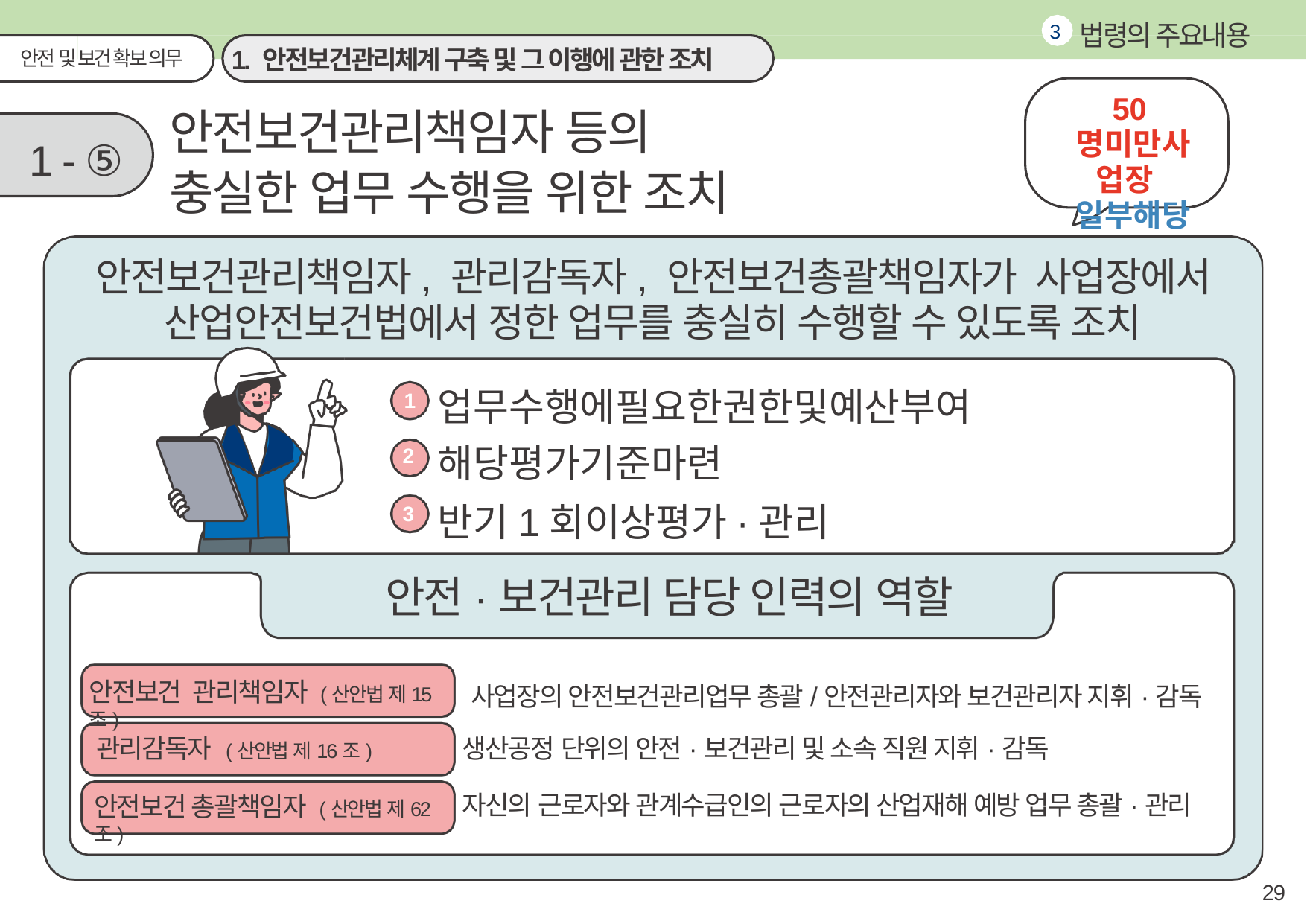

법령의 주요내용
3

1. 안전보건관리체계 구축 및 그 이행에 관한 조치
안전 및 보건 확보 의무

50명미만사업장   일부해당
안전보건관리책임자 등의
충실한 업무 수행을 위한 조치

1 - ⑤

안전보건관리책임자, 관리감독자, 안전보건총괄책임자가  사업장에서 산업안전보건법에서 정한 업무를 충실히 수행할 수 있도록 조치
업무수행에필요한권한및예산부여해당평가기준마련
반기1회이상평가·관리
1
2
3
안전·보건관리 담당 인력의 역할
안전보건  관리책임자 (산안법 제15조)
사업장의 안전보건관리업무 총괄/안전관리자와 보건관리자 지휘·감독
생산공정 단위의 안전·보건관리 및 소속 직원 지휘·감독
관리감독자 (산안법 제16조)
자신의 근로자와 관계수급인의 근로자의 산업재해 예방 업무 총괄·관리
안전보건 총괄책임자 (산안법 제62조)
29